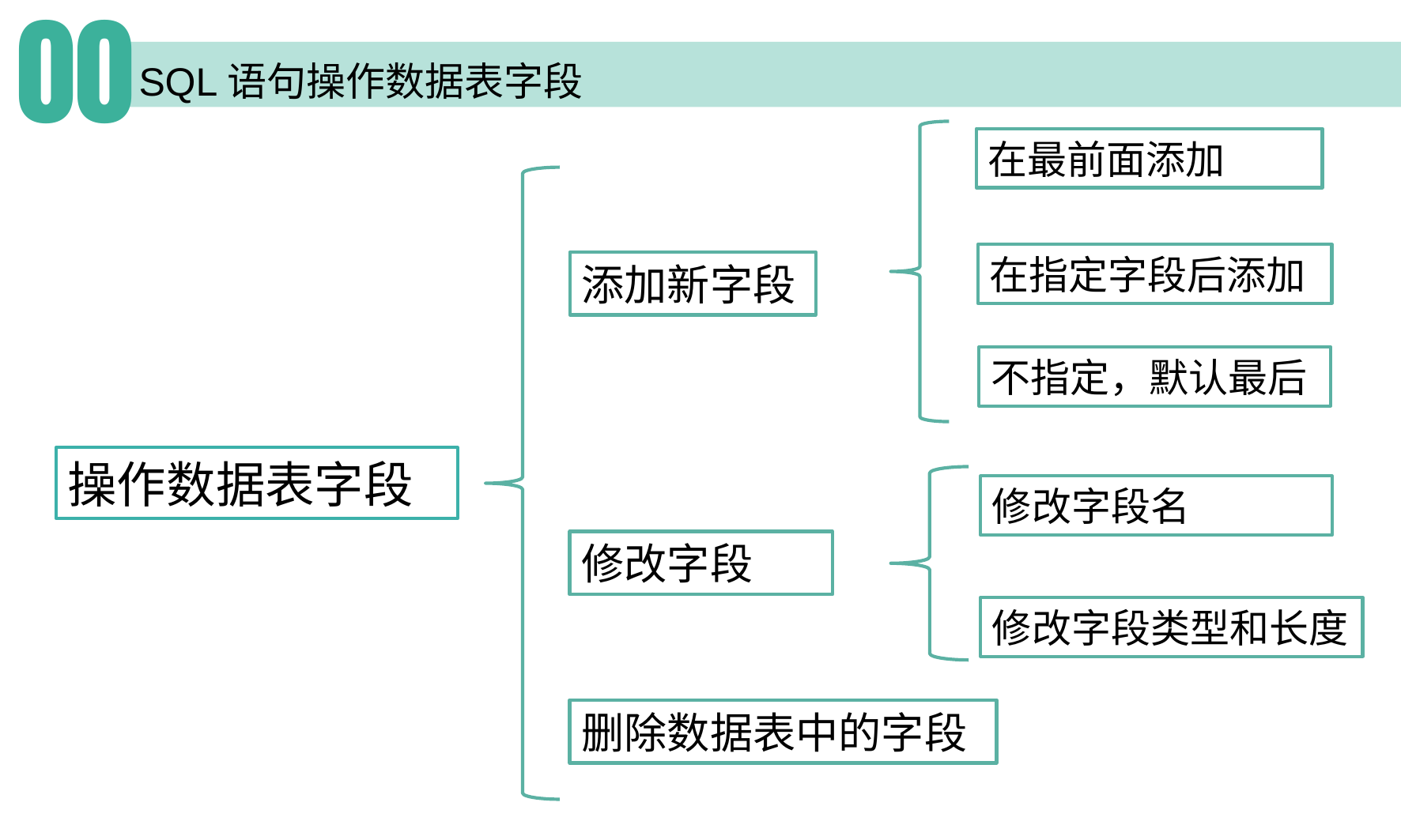

00

SQL语句操作数据表字段

在最前面添加

在指定字段后添加
添加新字段
不指定，默认最后

操作数据表字段

修改字段名
修改字段
修改字段类型和长度
删除数据表中的字段